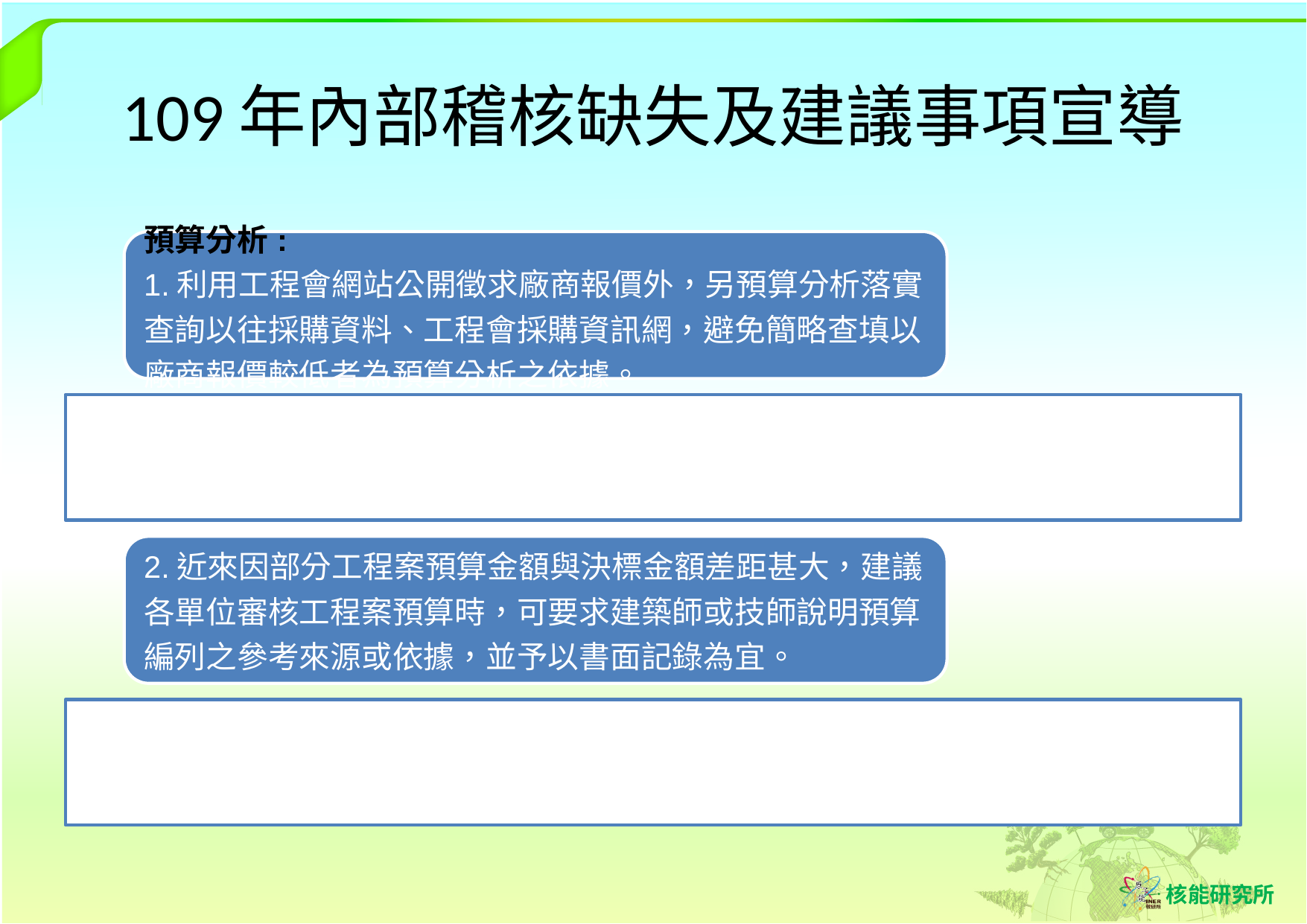

# 109年內部稽核缺失及建議事項宣導
預算分析:
1.利用工程會網站公開徵求廠商報價外，另預算分析落實查詢以往採購資料、工程會採購資訊網，避免簡略查填以廠商報價較低者為預算分析之依據。
2.近來因部分工程案預算金額與決標金額差距甚大，建議各單位審核工程案預算時，可要求建築師或技師說明預算編列之參考來源或依據，並予以書面記錄為宜。